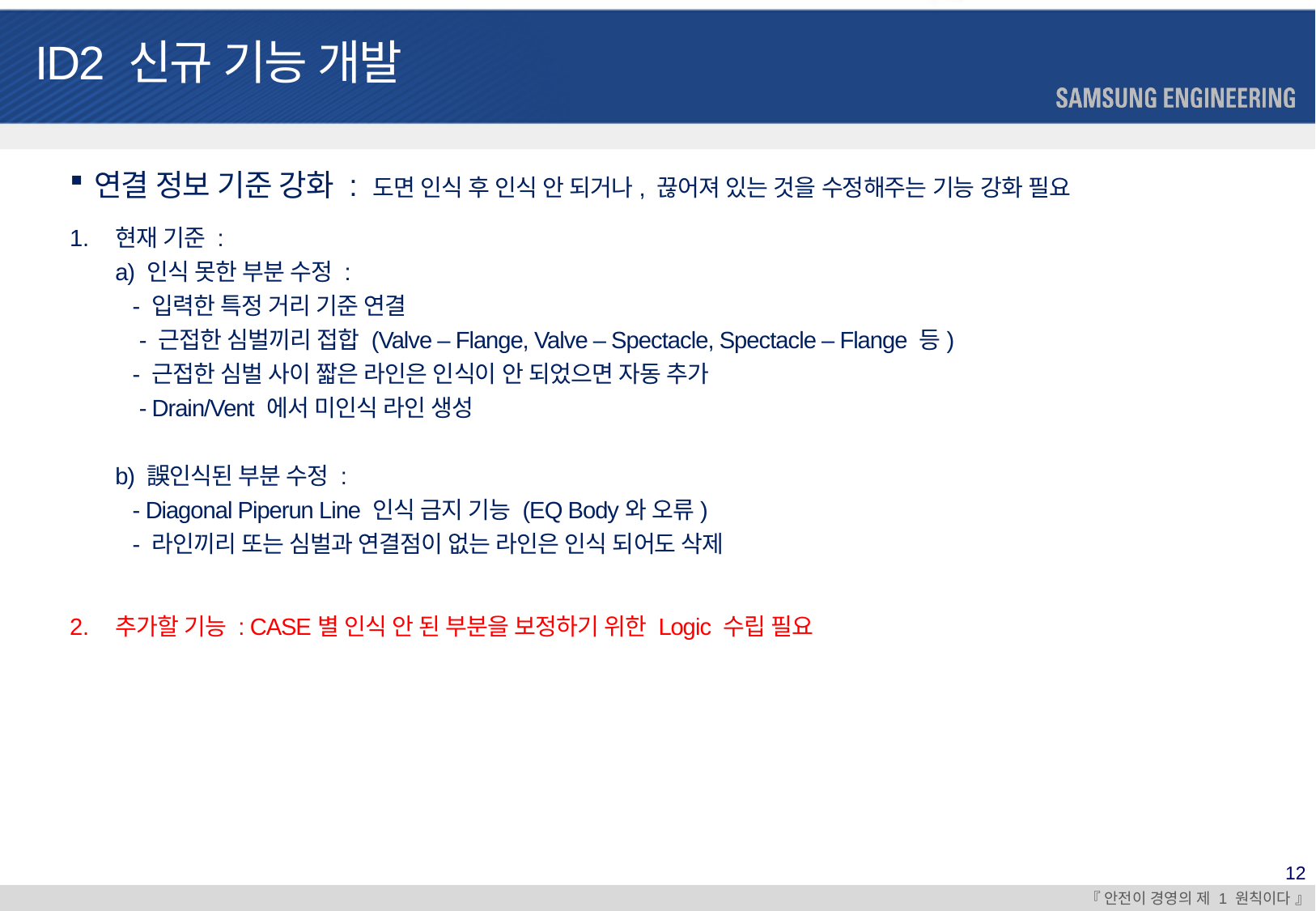

ID2 신규 기능 개발
연결 정보 기준 강화 : 도면 인식 후 인식 안 되거나, 끊어져 있는 것을 수정해주는 기능 강화 필요
현재 기준 :
a) 인식 못한 부분 수정 :
   - 입력한 특정 거리 기준 연결
   - 근접한 심벌끼리 접합 (Valve – Flange, Valve – Spectacle, Spectacle – Flange 등)
   - 근접한 심벌 사이 짧은 라인은 인식이 안 되었으면 자동 추가
   - Drain/Vent 에서 미인식 라인 생성
b) 誤인식된 부분 수정 :
   - Diagonal Piperun Line 인식 금지 기능 (EQ Body와 오류)
   - 라인끼리 또는 심벌과 연결점이 없는 라인은 인식 되어도 삭제
추가할 기능 : CASE별 인식 안 된 부분을 보정하기 위한 Logic 수립 필요